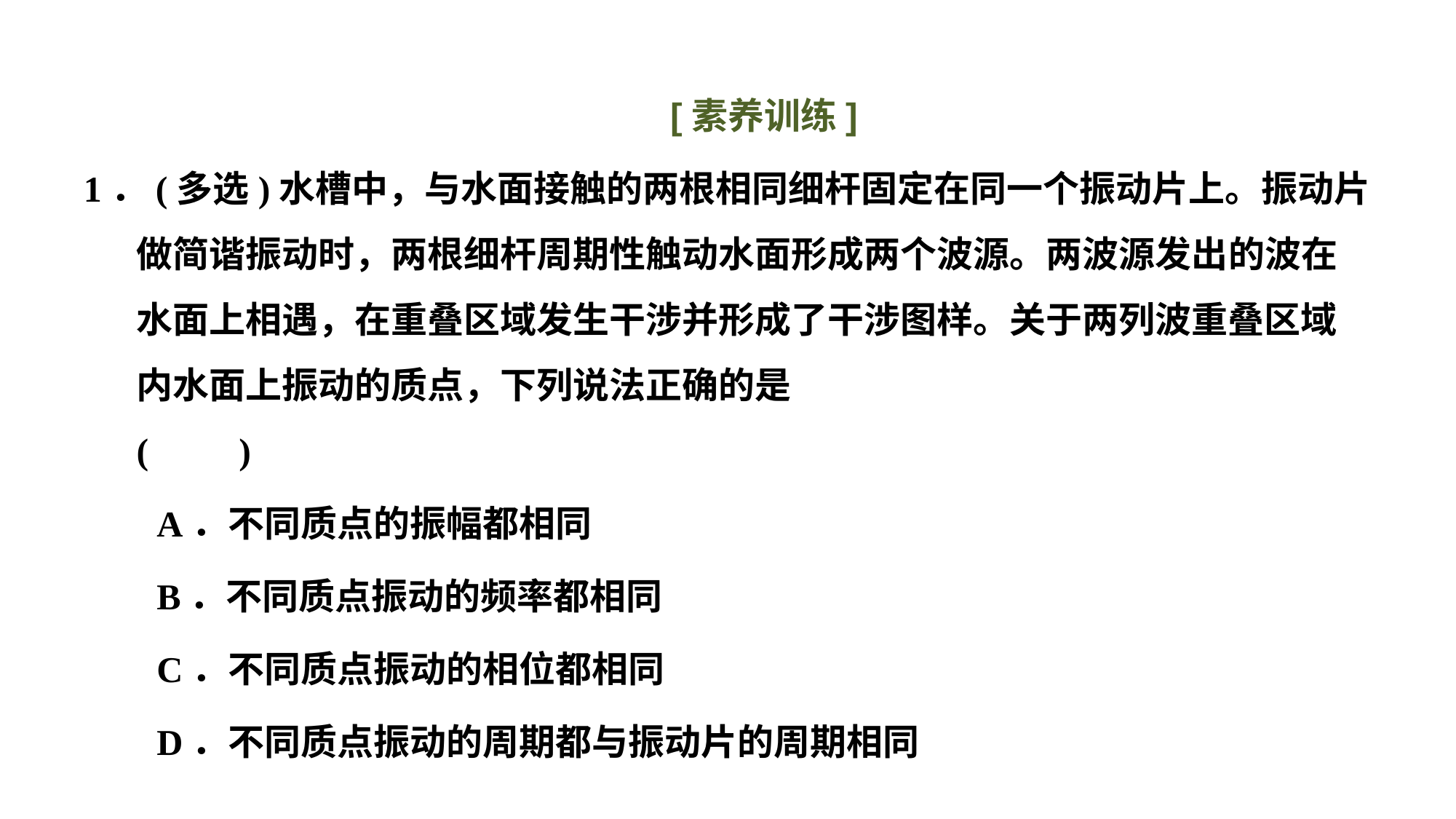

[素养训练]
1．(多选)水槽中，与水面接触的两根相同细杆固定在同一个振动片上。振动片做简谐振动时，两根细杆周期性触动水面形成两个波源。两波源发出的波在水面上相遇，在重叠区域发生干涉并形成了干涉图样。关于两列波重叠区域内水面上振动的质点，下列说法正确的是					(　　)
A．不同质点的振幅都相同
B．不同质点振动的频率都相同
C．不同质点振动的相位都相同
D．不同质点振动的周期都与振动片的周期相同